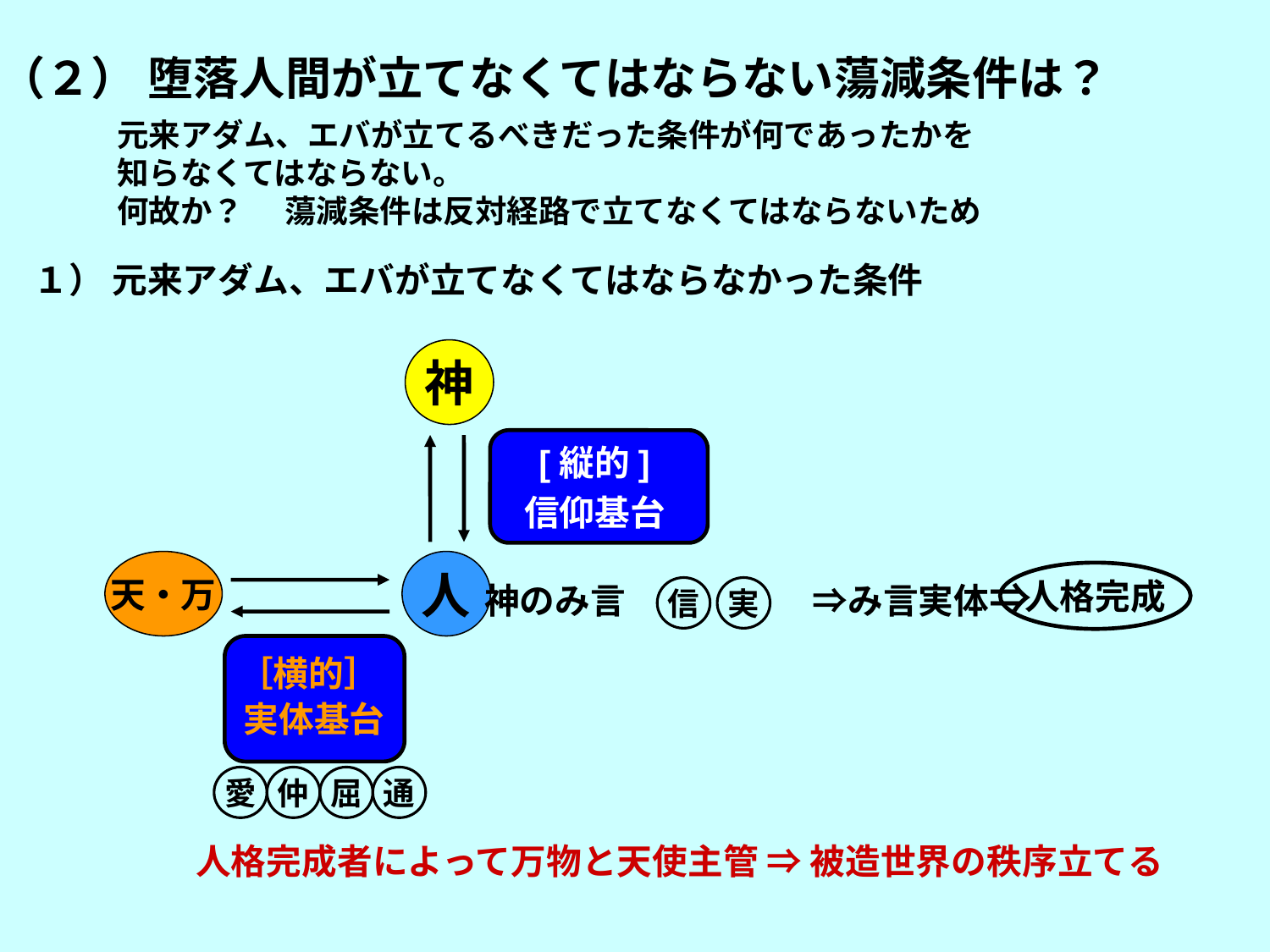

（２） 堕落人間が立てなくてはならない蕩減条件は？
元来アダム、エバが立てるべきだった条件が何であったかを
知らなくてはならない。
何故か？ 　蕩減条件は反対経路で立てなくてはならないため
１） 元来アダム、エバが立てなくてはならなかった条件
神

[縦的]

信仰基台
天・万
人
人格完成
　神のみ言 　　　　　⇒み言実体⇒
信
実

［横的］
実体基台
愛
仲
屈
通
人格完成者によって万物と天使主管 ⇒ 被造世界の秩序立てる